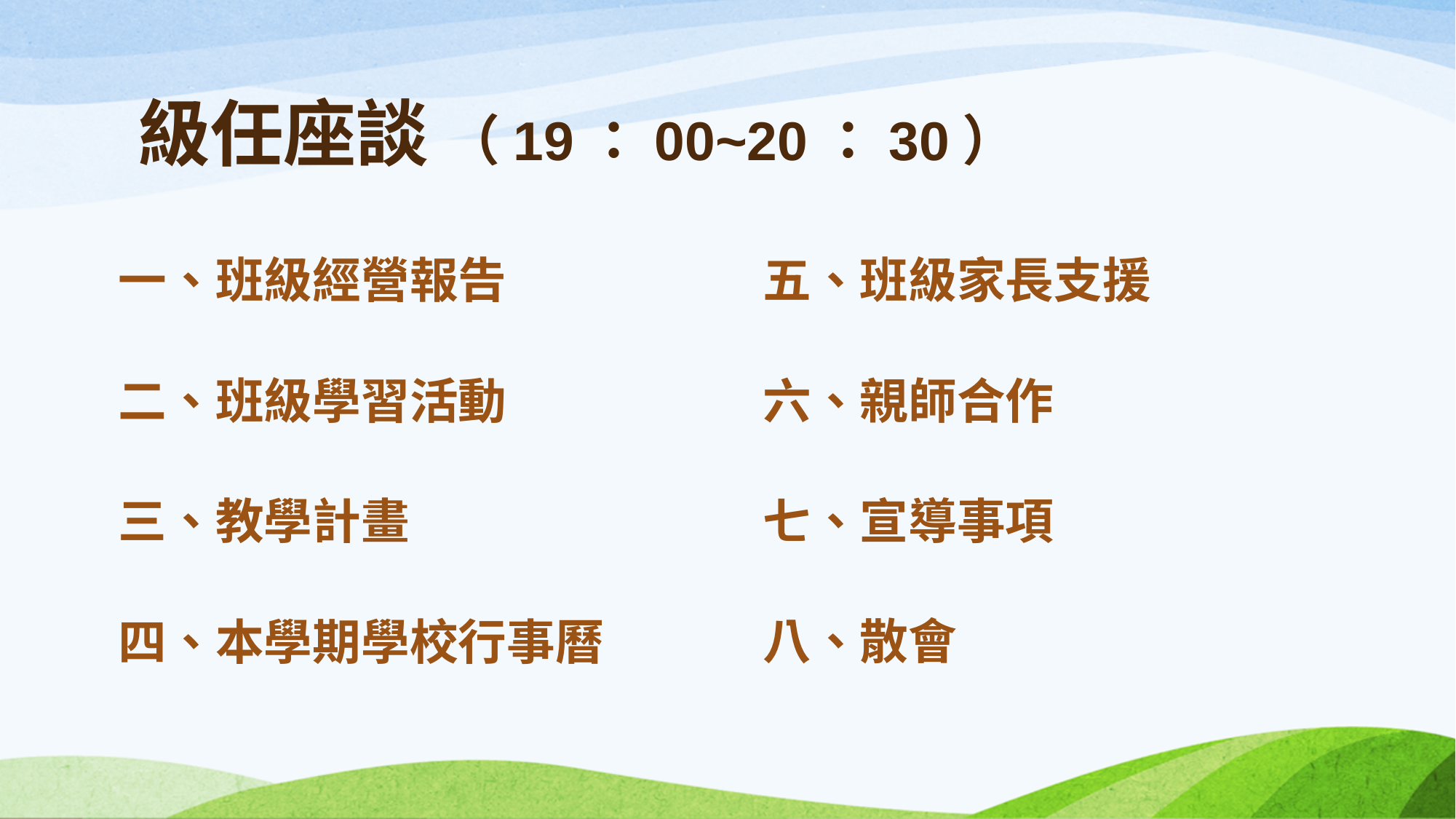

# 級任座談 （19：00~20：30）
一、班級經營報告
二、班級學習活動
三、教學計畫
四、本學期學校行事曆

五、班級家長支援
六、親師合作
七、宣導事項
八、散會